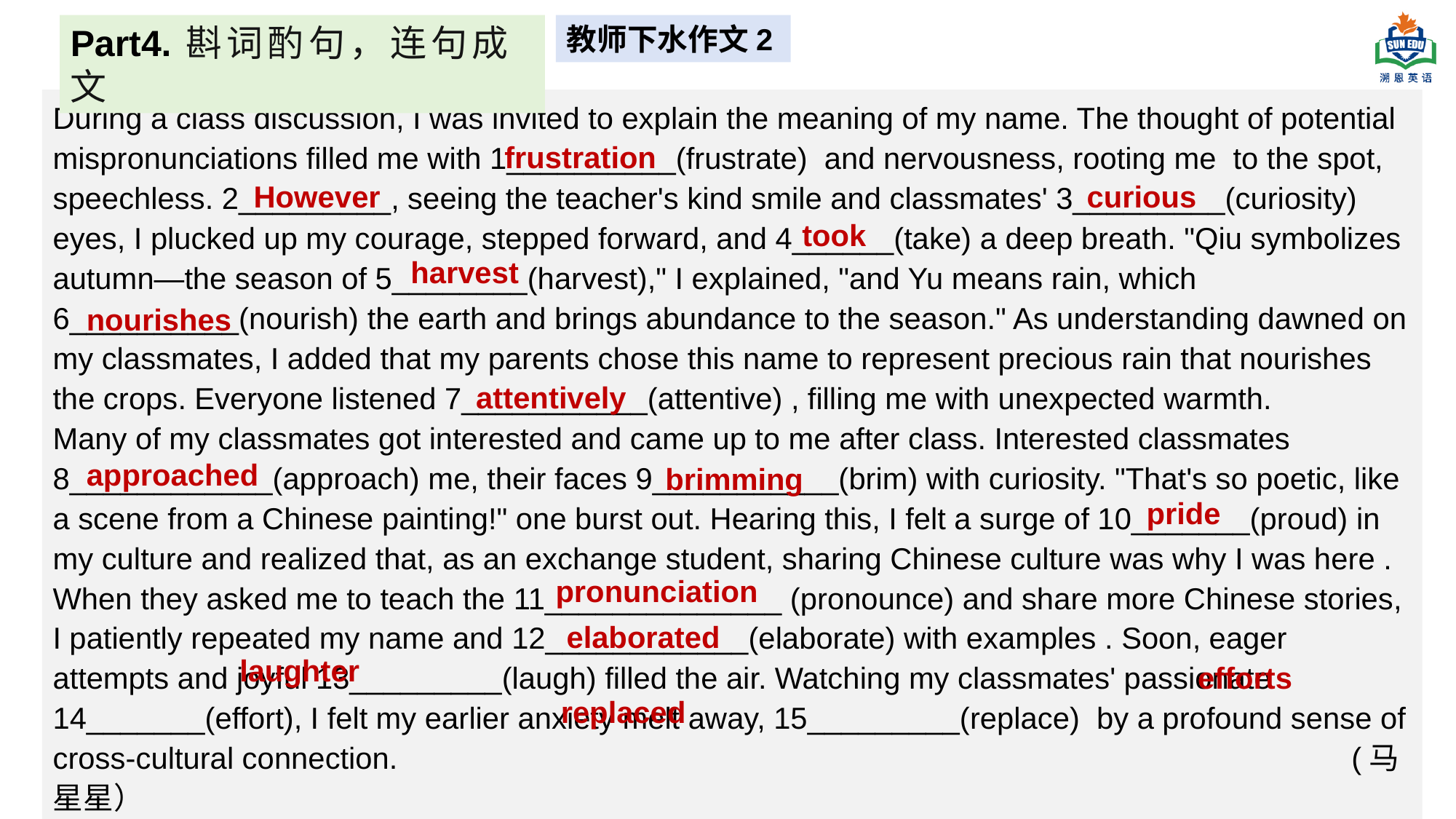

Part4. 斟词酌句，连句成文
教师下水作文2
During a class discussion, I was invited to explain the meaning of my name. The thought of potential mispronunciations filled me with 1__________(frustrate)  and nervousness, rooting me  to the spot, speechless. 2_________, seeing the teacher's kind smile and classmates' 3_________(curiosity) eyes, I plucked up my courage, stepped forward, and 4______(take) a deep breath. "Qiu symbolizes autumn—the season of 5________(harvest)," I explained, "and Yu means rain, which 6__________(nourish) the earth and brings abundance to the season." As understanding dawned on my classmates, I added that my parents chose this name to represent precious rain that nourishes the crops. Everyone listened 7___________(attentive) , filling me with unexpected warmth.
Many of my classmates got interested and came up to me after class. Interested classmates 8____________(approach) me, their faces 9___________(brim) with curiosity. "That's so poetic, like a scene from a Chinese painting!" one burst out. Hearing this, I felt a surge of 10_______(proud) in my culture and realized that, as an exchange student, sharing Chinese culture was why I was here . When they asked me to teach the 11______________ (pronounce) and share more Chinese stories, I patiently repeated my name and 12____________(elaborate) with examples . Soon, eager attempts and joyful 13_________(laugh) filled the air. Watching my classmates' passionate 14_______(effort), I felt my earlier anxiety melt away, 15_________(replace)  by a profound sense of cross-cultural connection.                                                                                                                  (马星星）
frustration
However
curious
took
 harvest
nourishes
attentively
approached
brimming
pride
pronunciation
elaborated
laughter
efforts
replaced